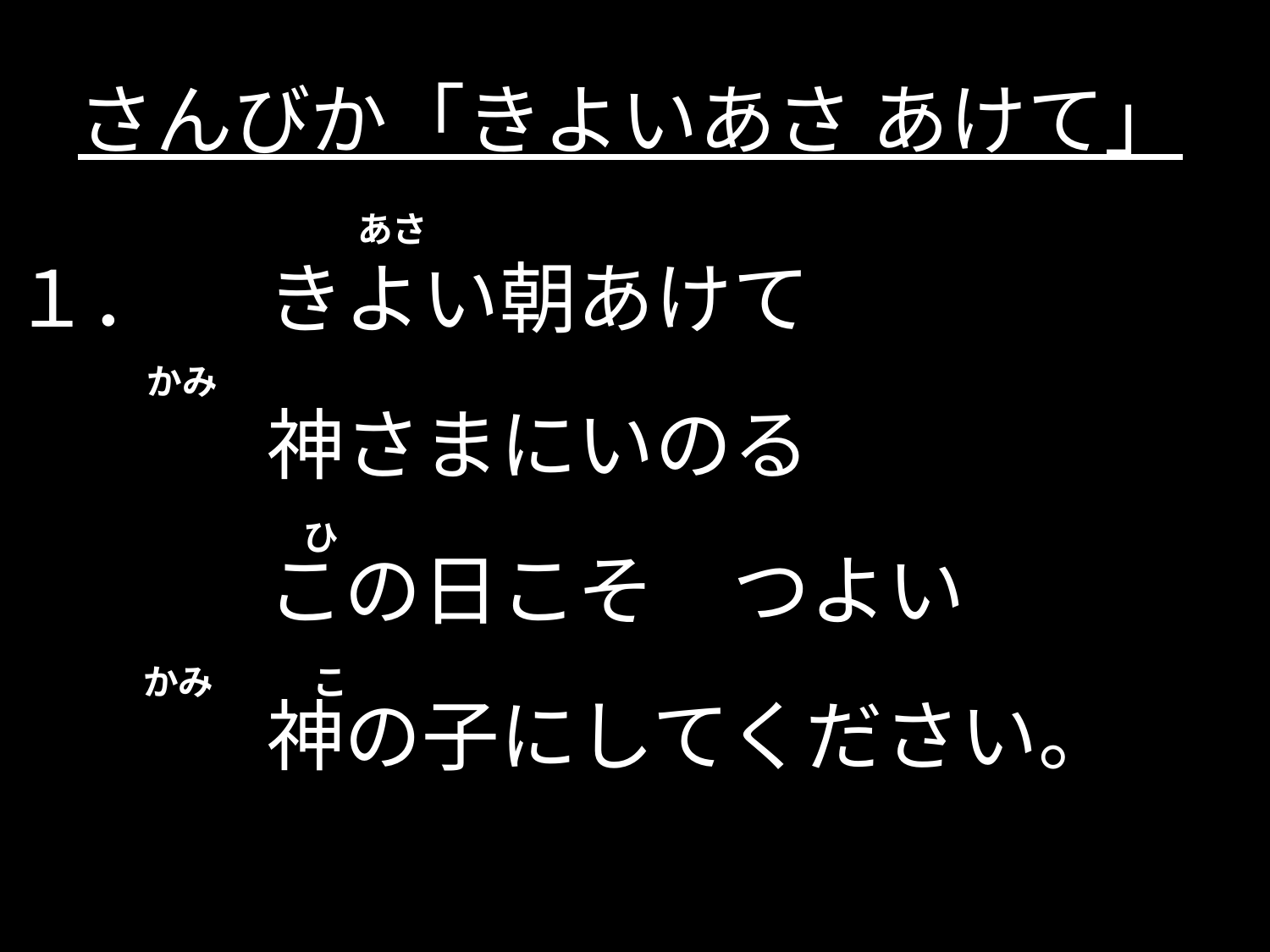

# さんびか「きよいあさ あけて」
あさ
１．	きよい朝あけて
　　	神さまにいのる
　　	この日こそ　つよい
　　	神の子にしてください。
かみ
ひ
かみ
こ